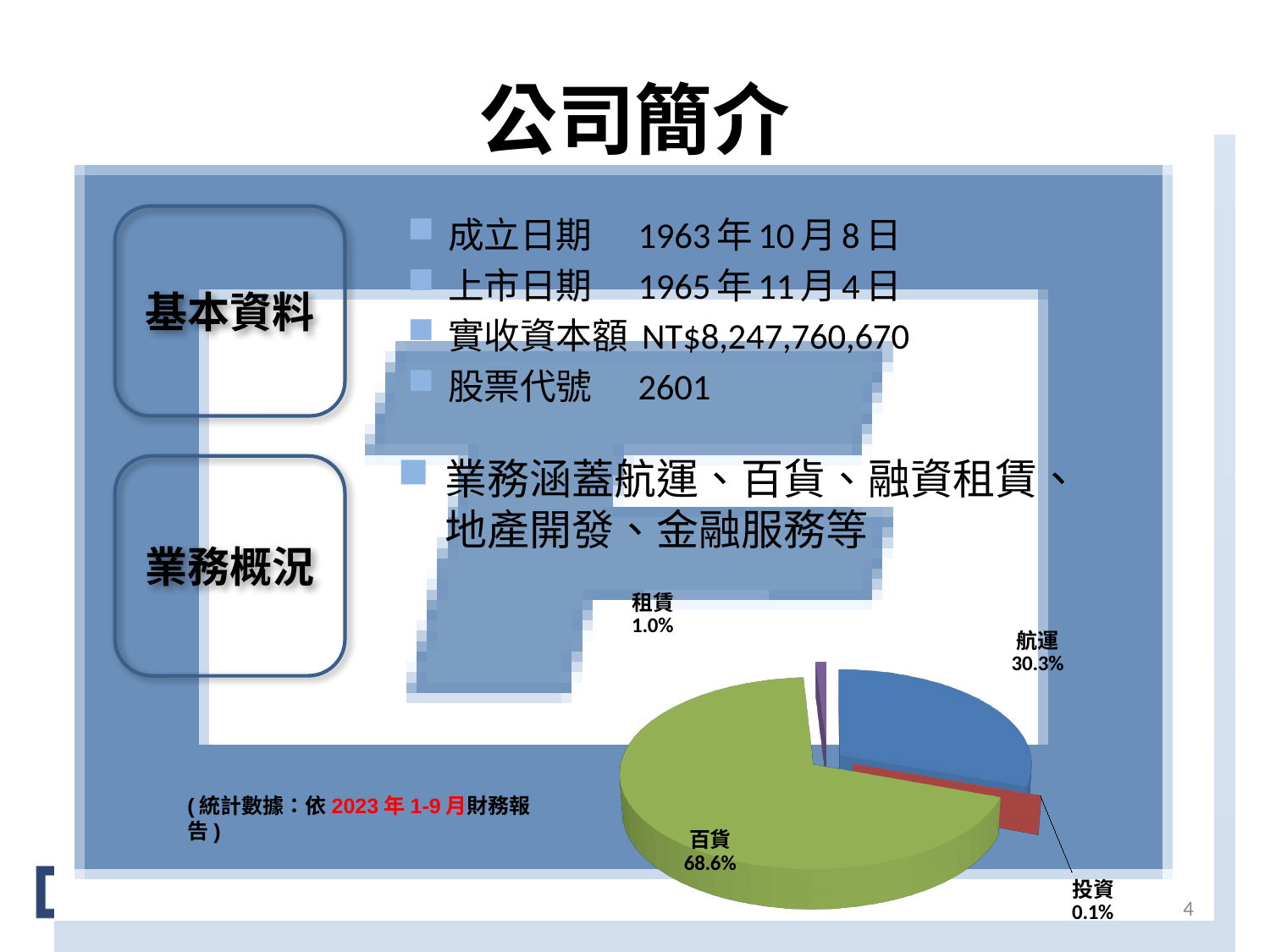

# 公司簡介
基本資料
成立日期     1963年10月8日
上市日期     1965年11月4日
實收資本額 NT$8,247,760,670
股票代號     2601

業務涵蓋航運、百貨、融資租賃、地產開發、金融服務等

業務概況

[unsupported chart]

(統計數據：依2023年1-9月財務報告)
4